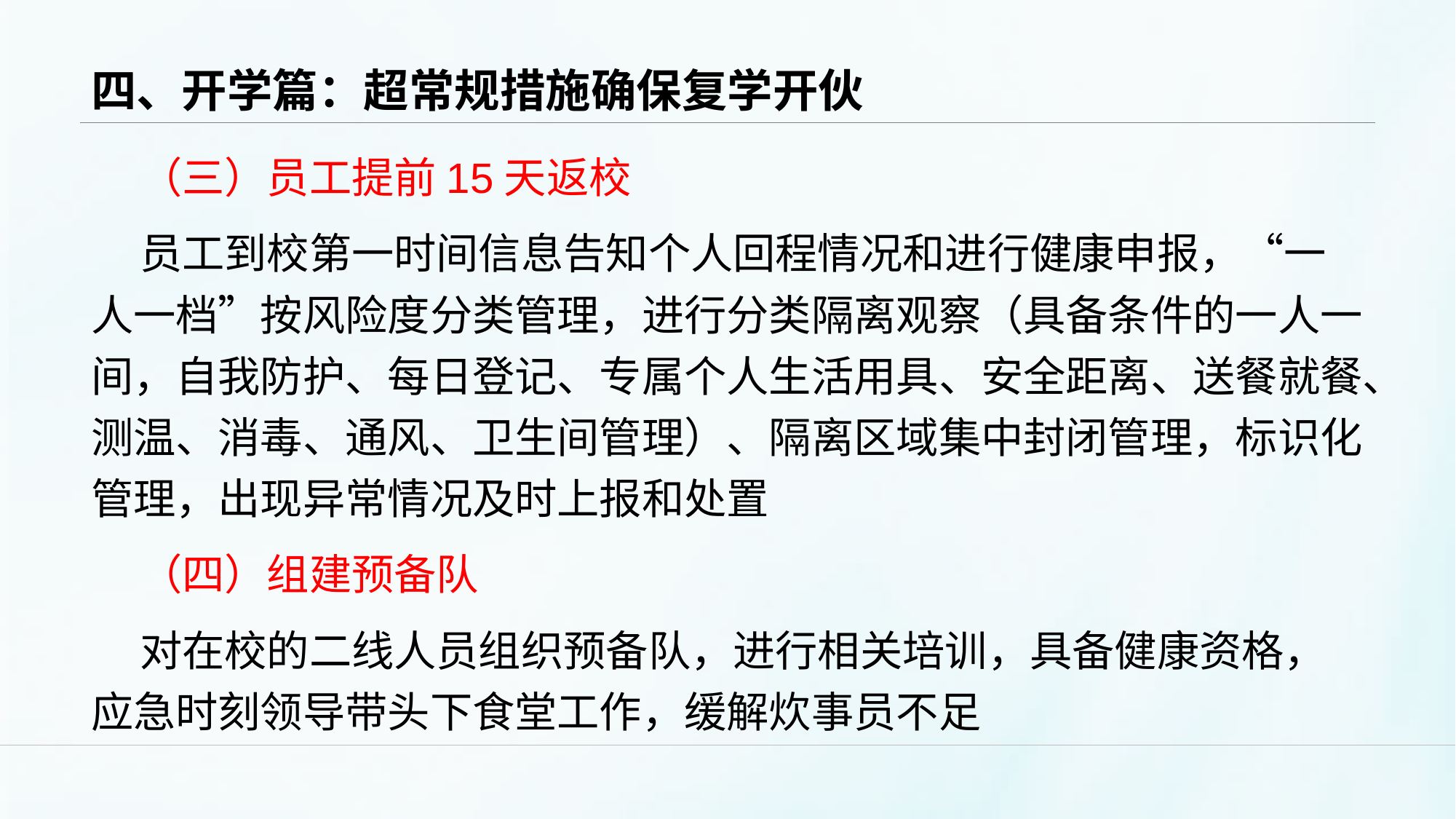

# 四、开学篇：超常规措施确保复学开伙
（三）员工提前15天返校
员工到校第一时间信息告知个人回程情况和进行健康申报，“一人一档”按风险度分类管理，进行分类隔离观察（具备条件的一人一间，自我防护、每日登记、专属个人生活用具、安全距离、送餐就餐、测温、消毒、通风、卫生间管理）、隔离区域集中封闭管理，标识化管理，出现异常情况及时上报和处置
（四）组建预备队
对在校的二线人员组织预备队，进行相关培训，具备健康资格，应急时刻领导带头下食堂工作，缓解炊事员不足